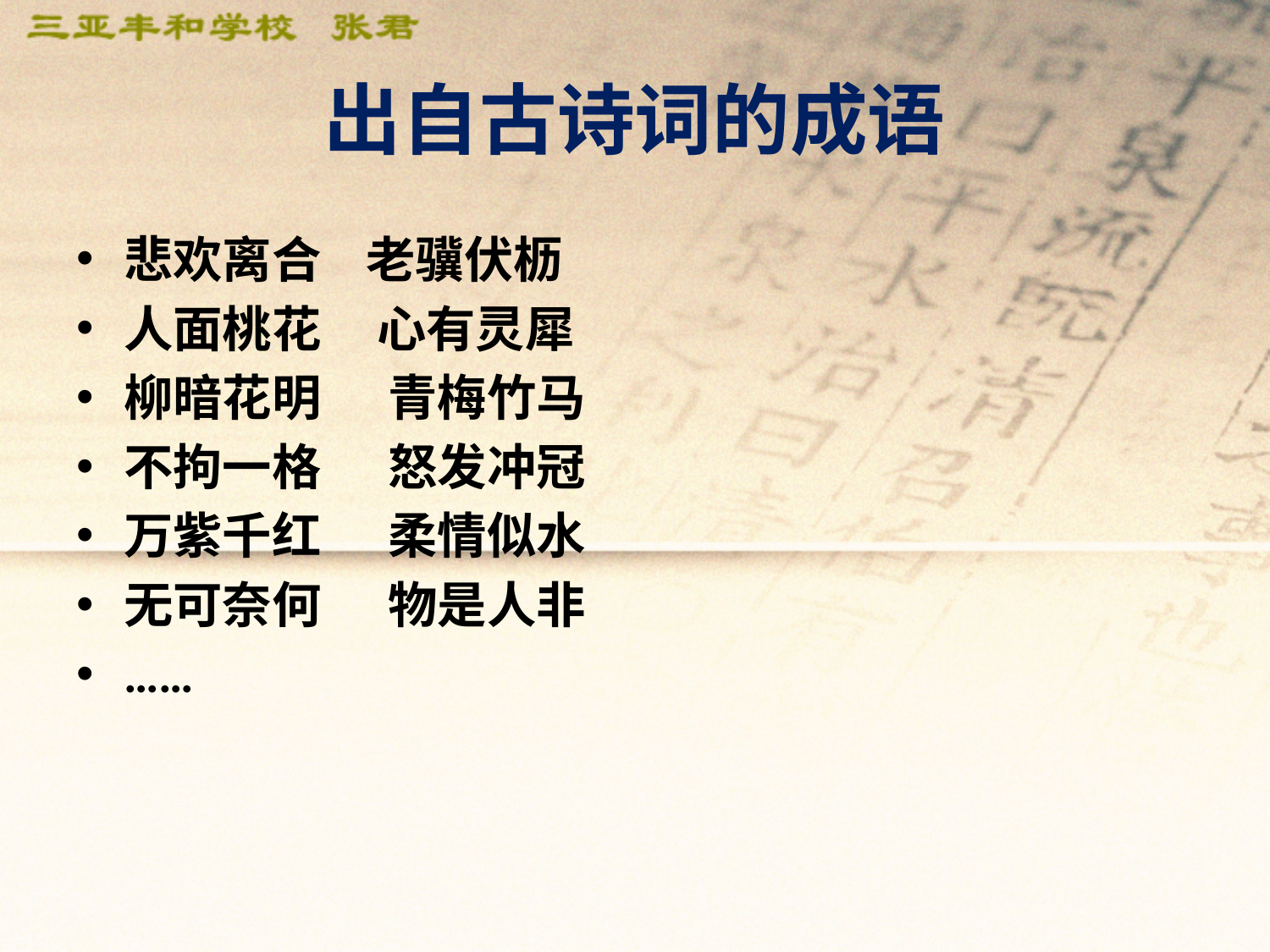

# 出自古诗词的成语
悲欢离合    老骥伏枥
人面桃花     心有灵犀
柳暗花明      青梅竹马
不拘一格      怒发冲冠
万紫千红      柔情似水
无可奈何      物是人非
……